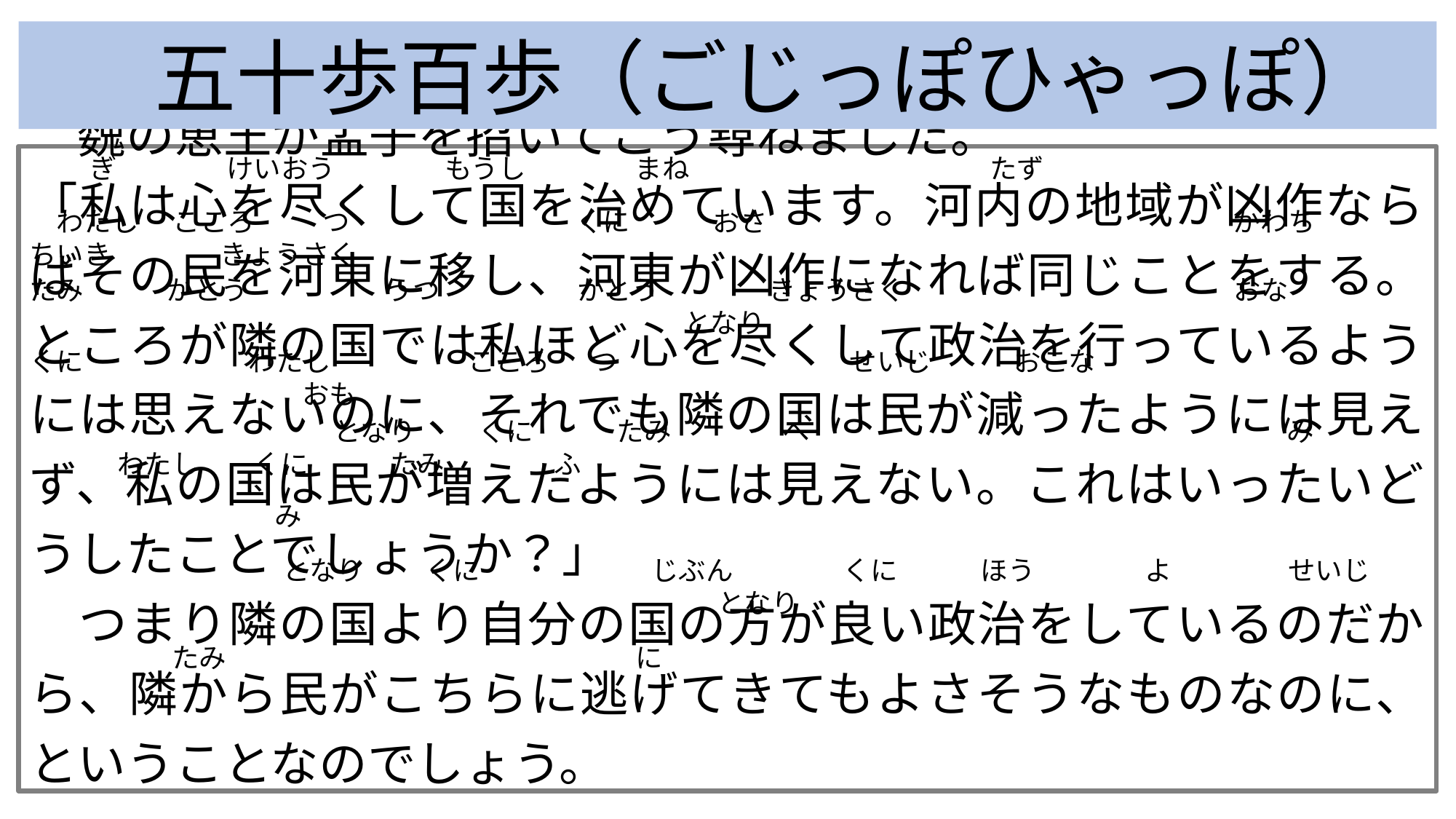

五十歩百歩（ごじっぽひゃっぽ）

　魏の恵王が孟子を招いてこう尋ねました。
「私は心を尽くして国を治めています。河内の地域が凶作ならばその民を河東に移し、河東が凶作になれば同じことをする。ところが隣の国では私ほど心を尽くして政治を行っているようには思えないのに、それでも隣の国は民が減ったようには見えず、私の国は民が増えたようには見えない。これはいったいどうしたことでしょうか？」
　つまり隣の国より自分の国の方が良い政治をしているのだから、隣から民がこちらに逃げてきてもよさそうなものなのに、ということなのでしょう。
　　 ぎ　　　　けいおう　　　　もうし　　　　まね　　　　　　　　　　　たず
　わたし　 こころ　　  つ　　　　　　　　 くに　　　おさ　　　　　　　　　　　　　　　　　かわち　　　　 ちいき　　　　きょうさく
たみ　　　かとう　　　　　うつ　　　　　かとう　　　　きょうさく　　　　　　　　　　　　おな　　　　　　　　　　　　　　　　　　　　　　　　　　　　　となり
くに　　　　　　わたし　　　　　こころ　  つ　　　　　　　　  せいじ　　　おこな　　　　　　　　　　　　　　　　　　　　　　おも
　　　　　　　　　　　となり　　 くに　　　たみ　　　　へ　　　　　　　　　　　　　　　　　 み　　　　　　　 わたし　　くに　　　たみ　　　　ふ
　　　　　　　　　み
　　　　　　　　　 となり　　 くに　　　　　　 じぶん　　　　くに　　　ほう　　　　よ　　　　 せいじ　　　　　　　　　　　　　　　　　　　　　　　　　　　 となり
　　 　　　たみ　　　　　　　　　　　　　　　に